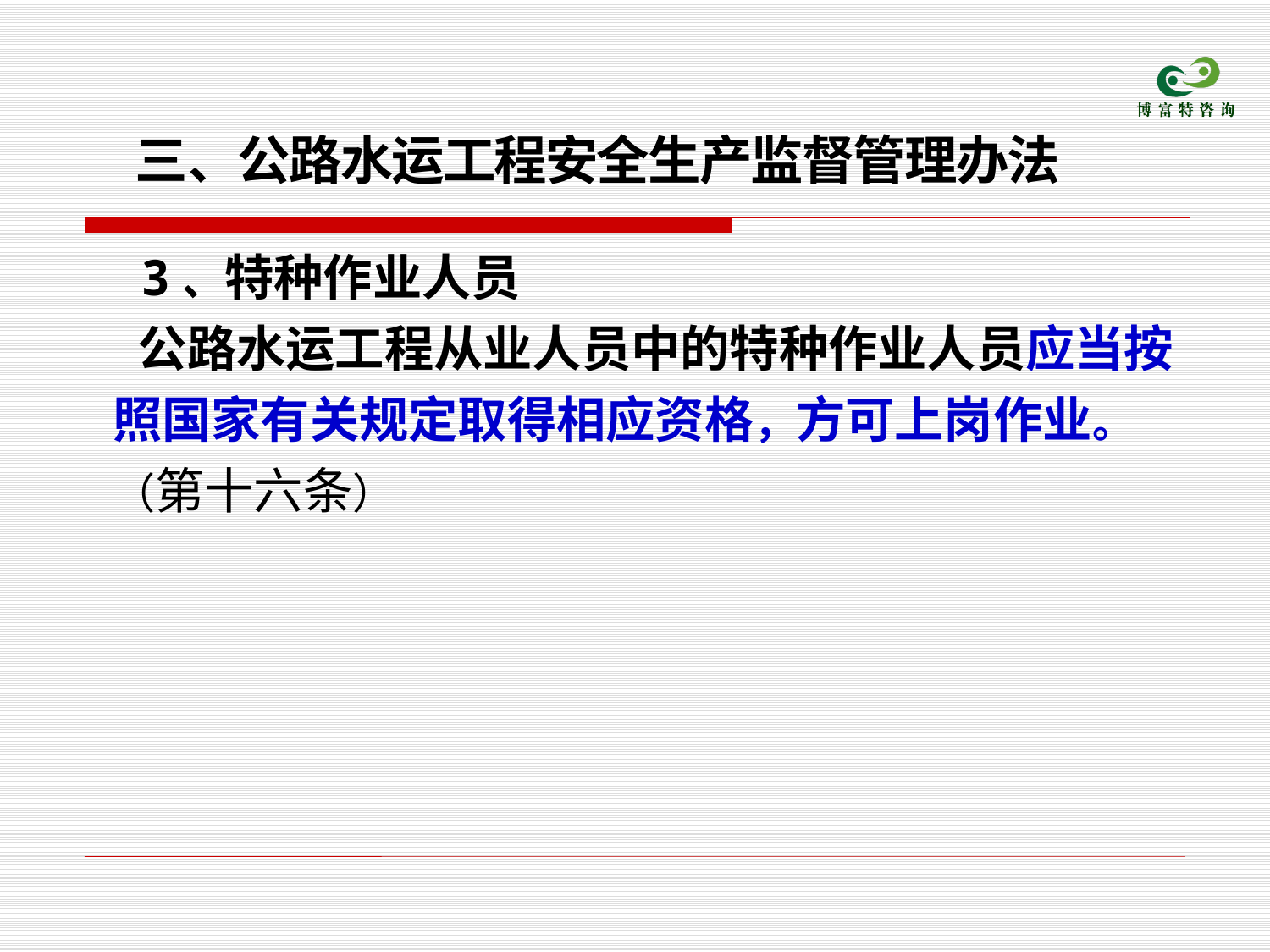

三、公路水运工程安全生产监督管理办法
　      3、特种作业人员
       公路水运工程从业人员中的特种作业人员应当按照国家有关规定取得相应资格，方可上岗作业。 （第十六条）